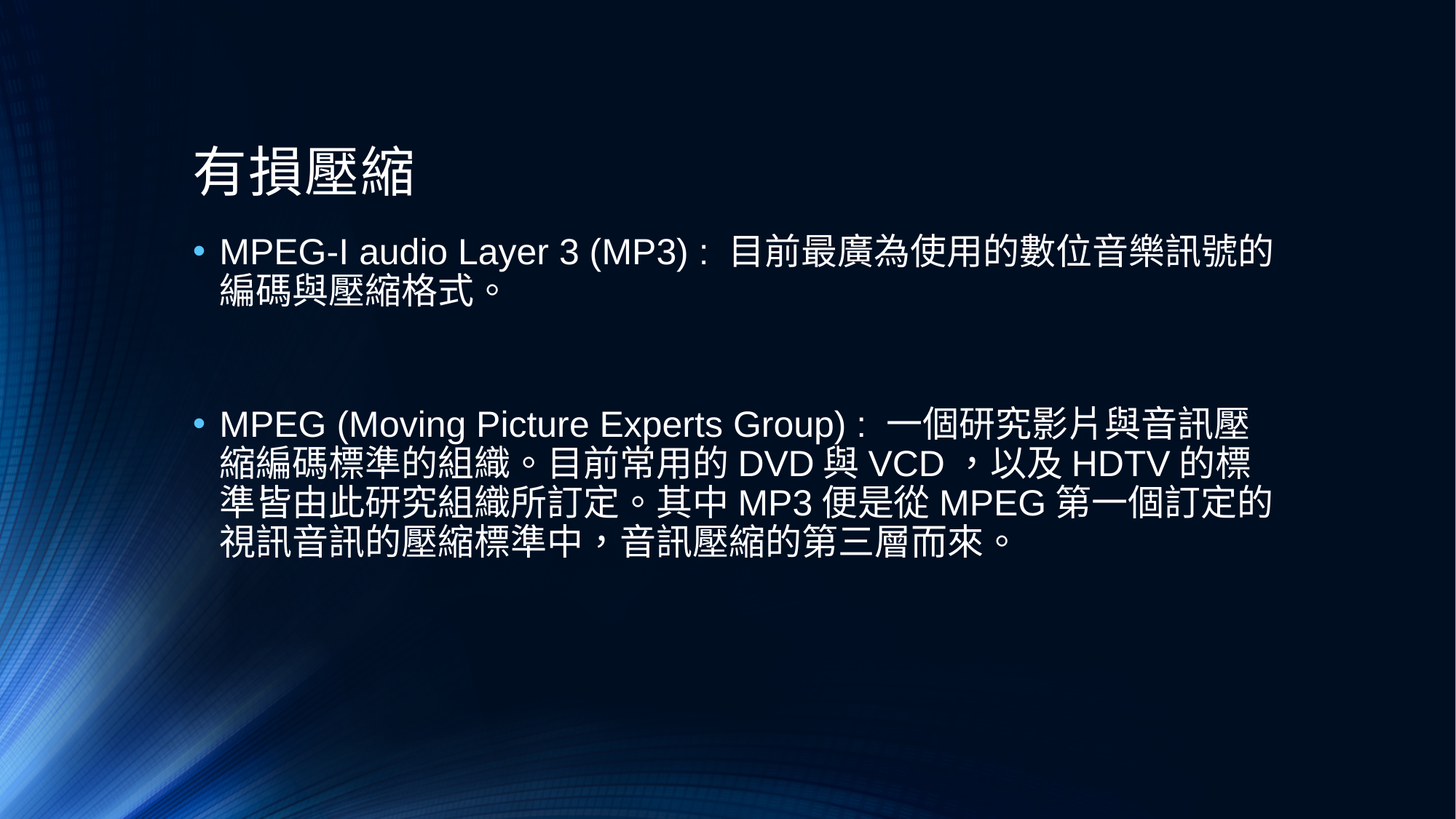

# 有損壓縮
MPEG-I audio Layer 3 (MP3) : 目前最廣為使用的數位音樂訊號的編碼與壓縮格式。

MPEG (Moving Picture Experts Group) : 一個研究影片與音訊壓縮編碼標準的組織。目前常用的DVD與VCD，以及HDTV的標準皆由此研究組織所訂定。其中MP3便是從MPEG第一個訂定的視訊音訊的壓縮標準中，音訊壓縮的第三層而來。